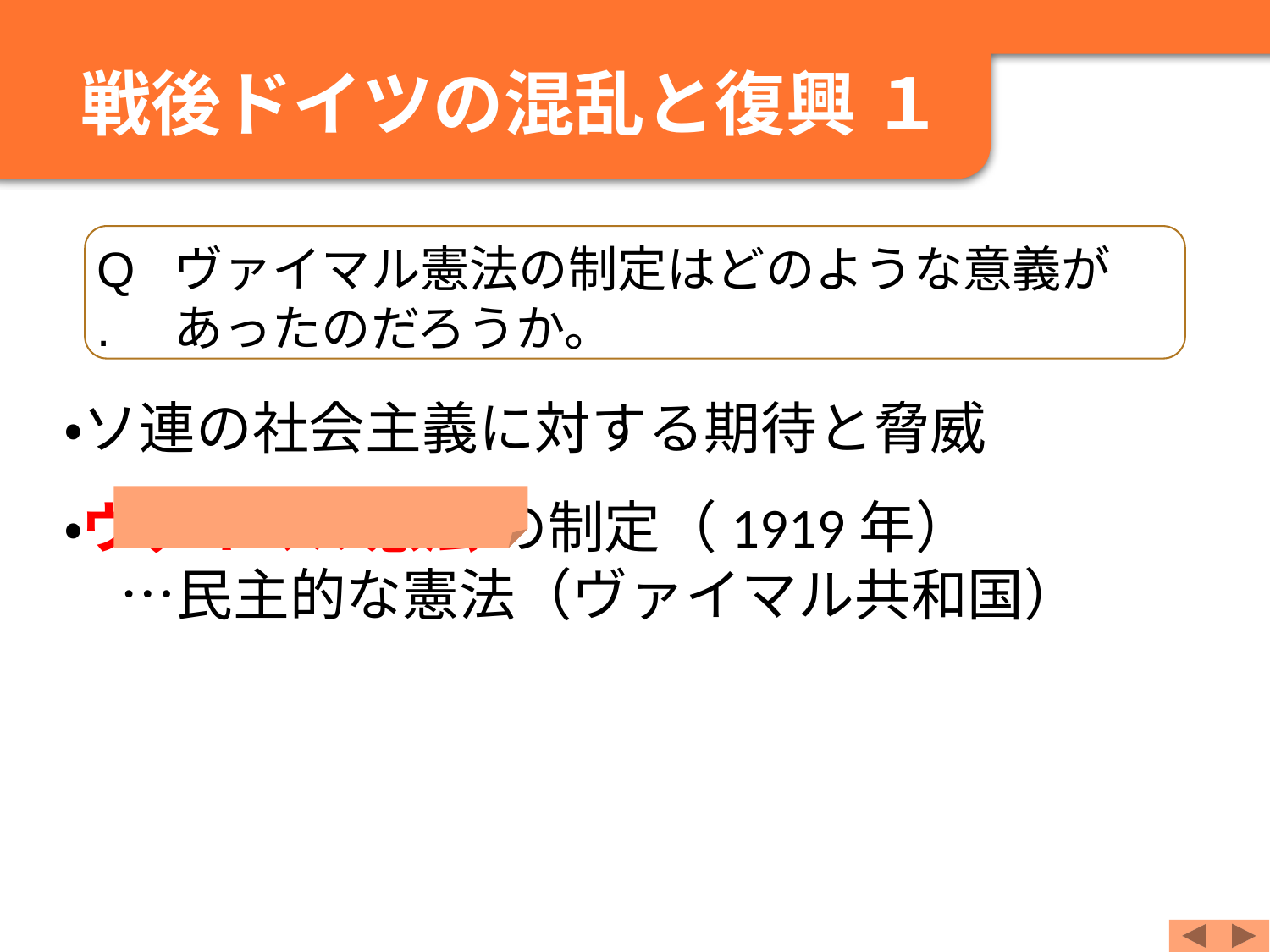

戦後ドイツの混乱と復興 １

Q.
ヴァイマル憲法の制定はどのような意義があったのだろうか。
・ソ連の社会主義に対する期待と脅威
・ヴァイマル憲法 の制定（1919年）
　…民主的な憲法（ヴァイマル共和国）